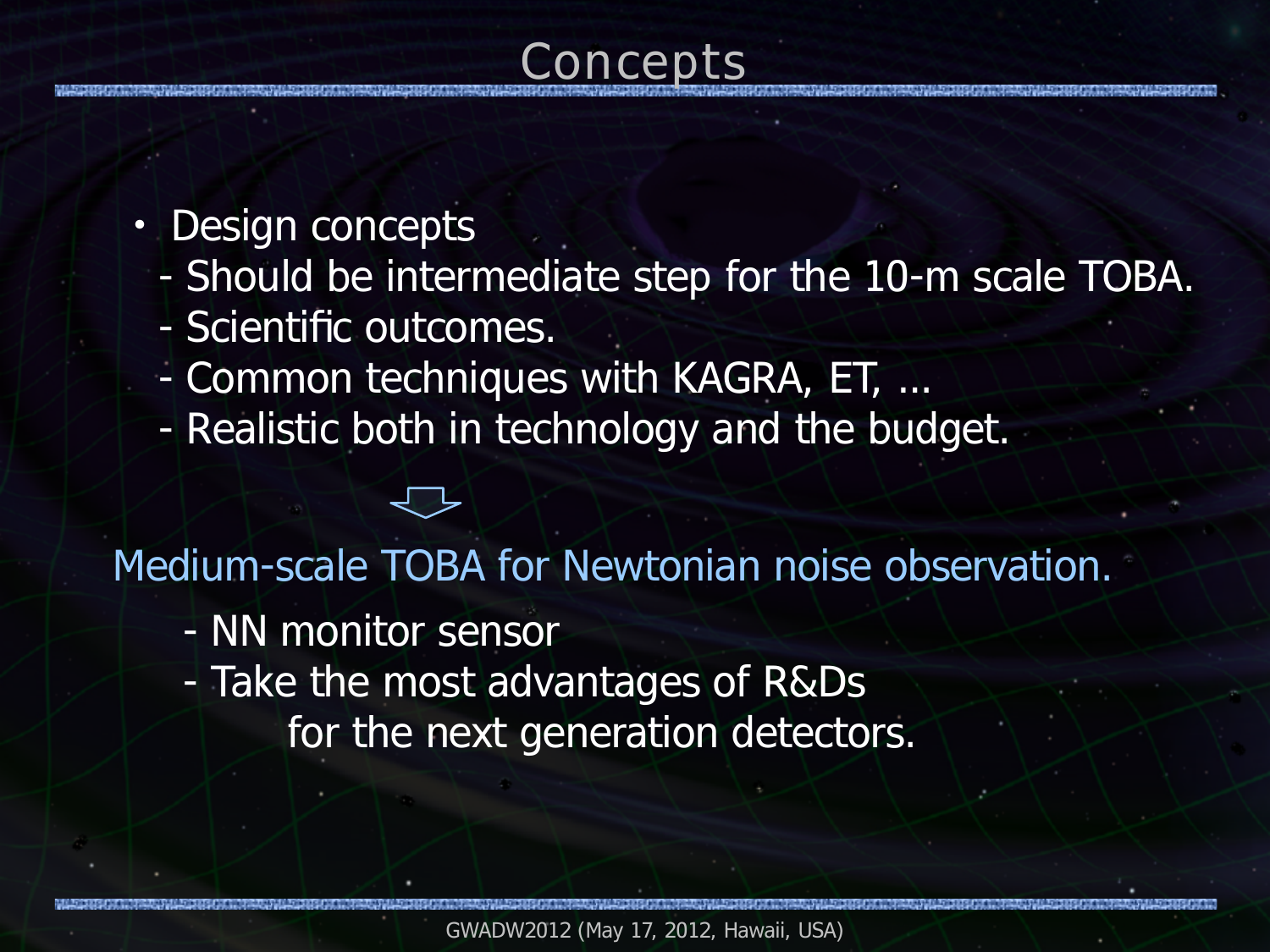

# Concepts
・Design concepts
   - Should be intermediate step for the 10-m scale TOBA.
   - Scientific outcomes.
   - Common techniques with KAGRA, ET, …
   - Realistic both in technology and the budget.

Medium-scale TOBA for Newtonian noise observation.
- NN monitor sensor
- Take the most advantages of R&Ds
        for the next generation detectors.

GWADW2012 (May 17, 2012, Hawaii, USA)